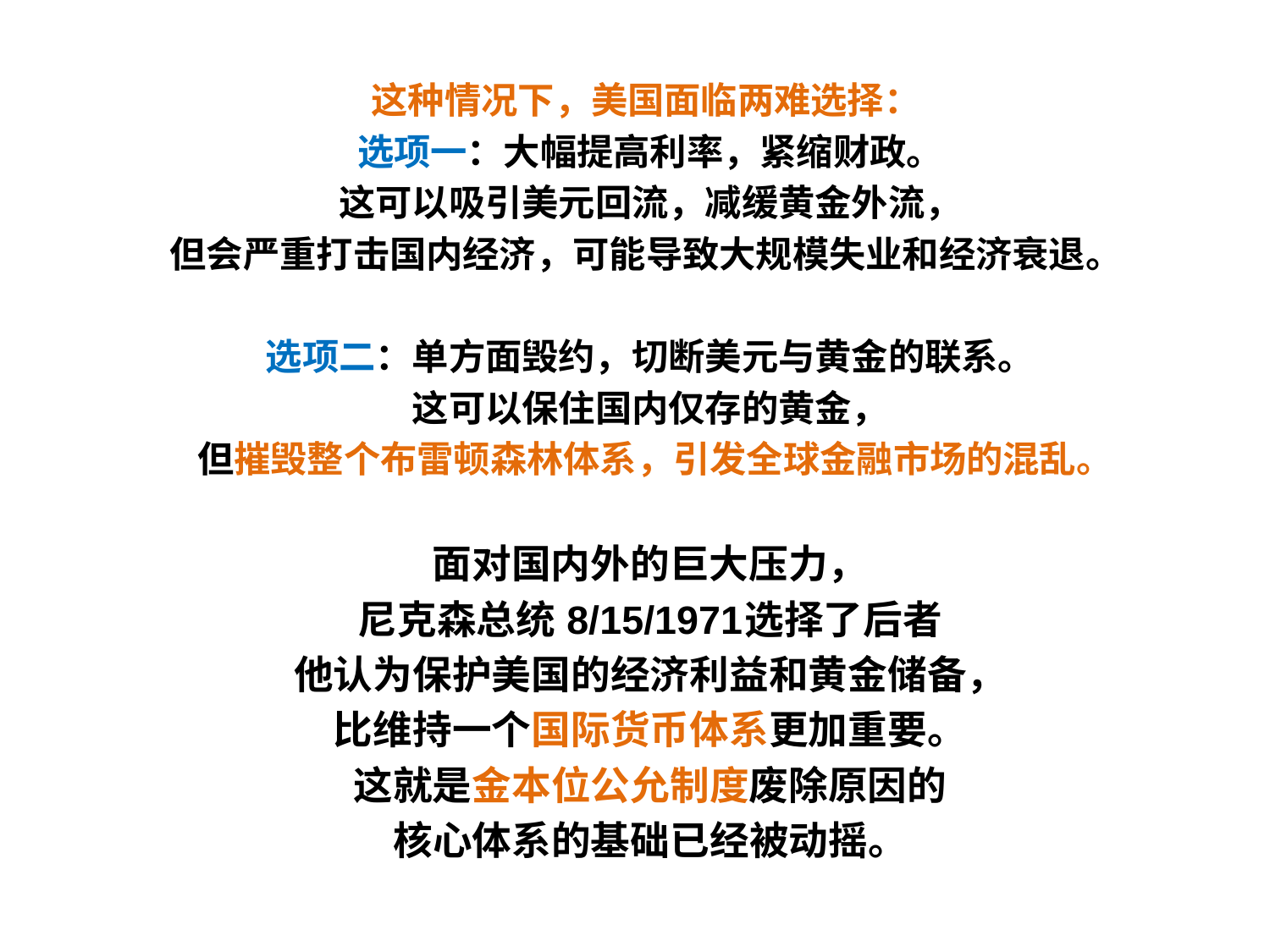

#
这种情况下，美国面临两难选择：
选项一：大幅提高利率，紧缩财政。
这可以吸引美元回流，减缓黄金外流，
但会严重打击国内经济，可能导致大规模失业和经济衰退。

选项二：单方面毁约，切断美元与黄金的联系。
这可以保住国内仅存的黄金，
  但摧毁整个布雷顿森林体系，引发全球金融市场的混乱。

面对国内外的巨大压力，
尼克森总统 8/15/1971选择了后者
他认为保护美国的经济利益和黄金储备，
比维持一个国际货币体系更加重要。
这就是金本位公允制度废除原因的
核心体系的基础已经被动摇。